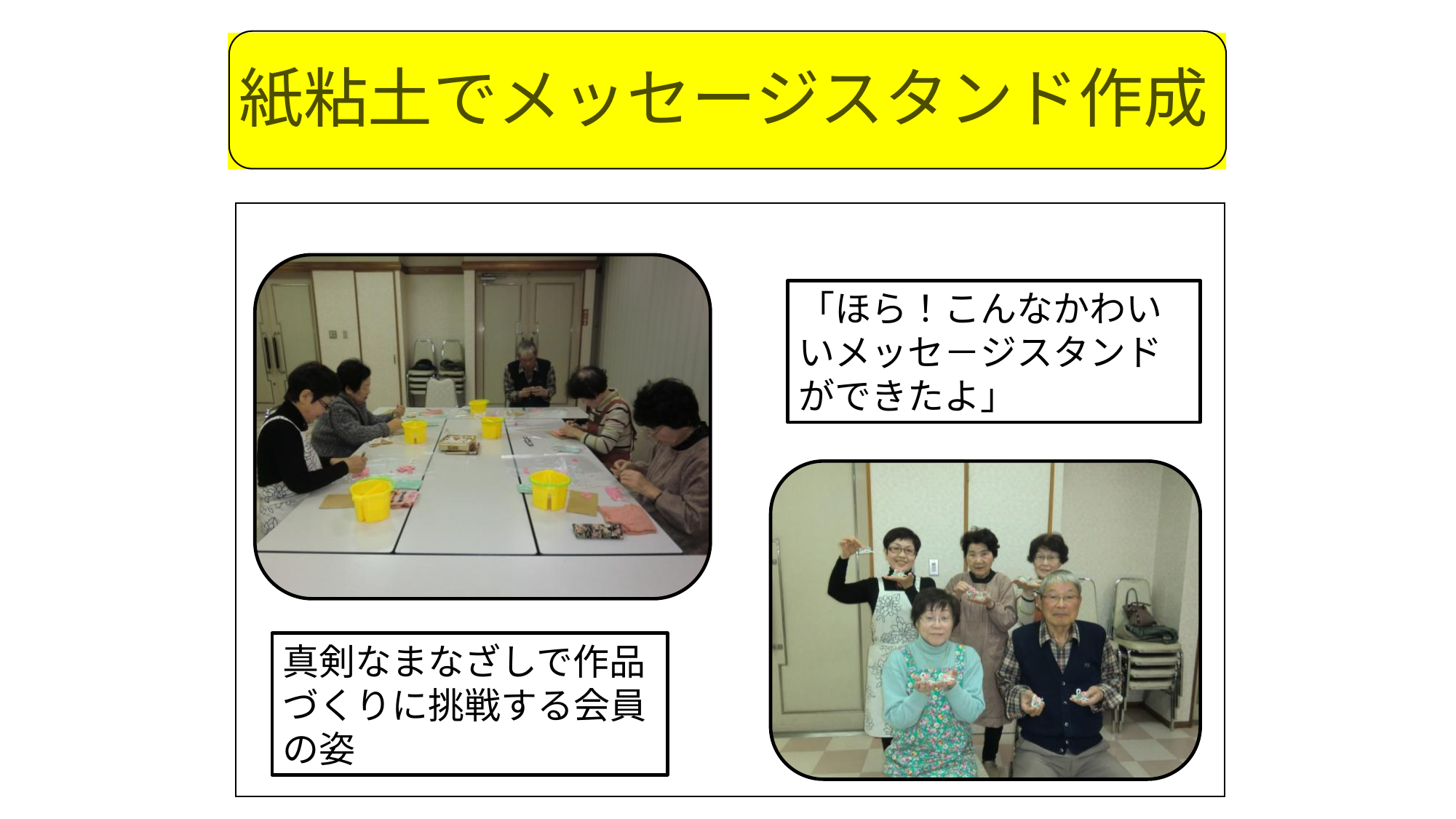

# 紙粘土でメッセージスタンド作成

「ほら！こんなかわいいメッセ－ジスタンドができたよ」

真剣なまなざしで作品づくりに挑戦する会員の姿